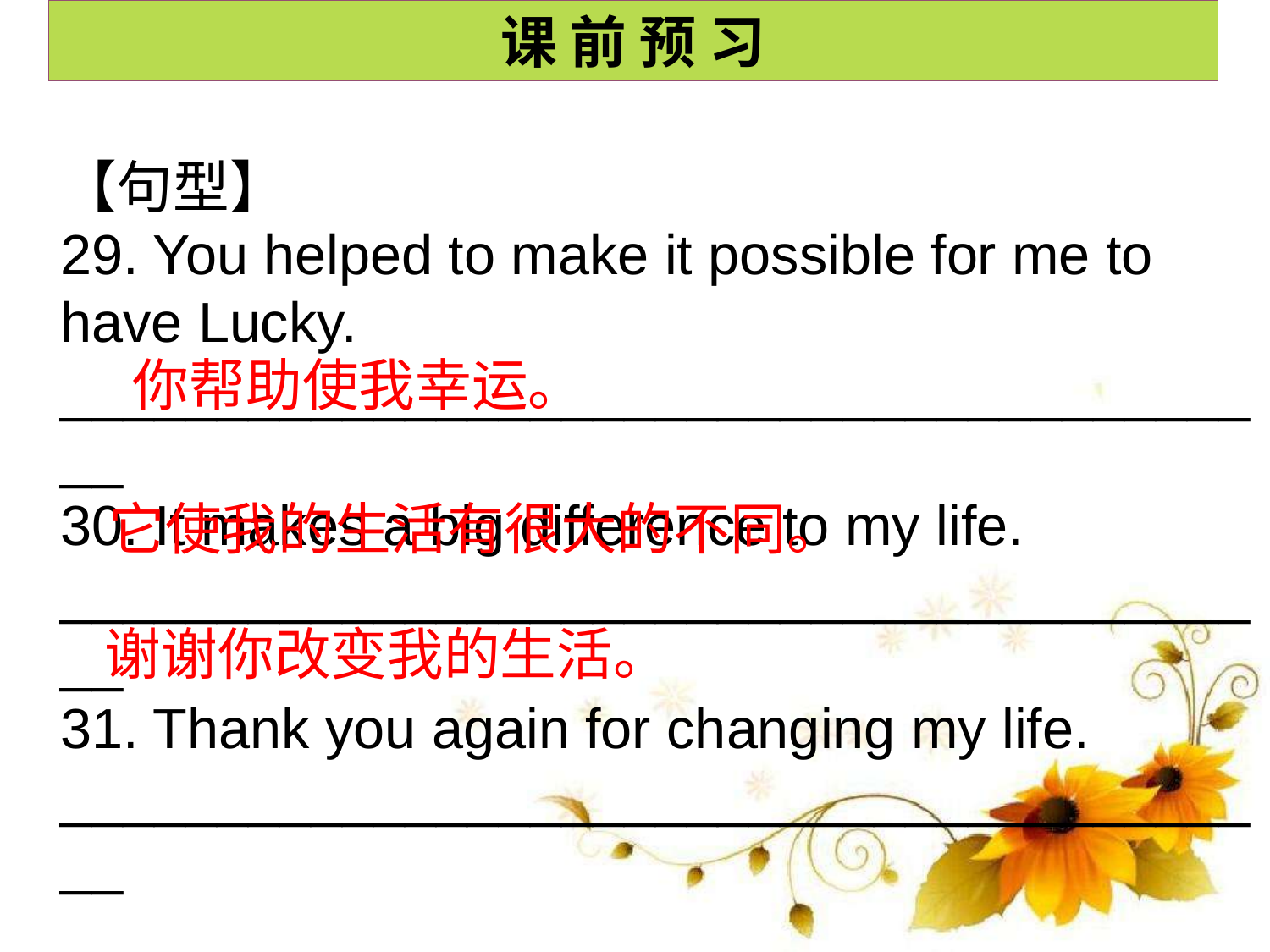

课 前 预 习
【句型】
29. You helped to make it possible for me to have Lucky.
________________________________________
30. It makes a big difference to my life.
________________________________________
31. Thank you again for changing my life.
________________________________________
你帮助使我幸运。
它使我的生活有很大的不同。
谢谢你改变我的生活。